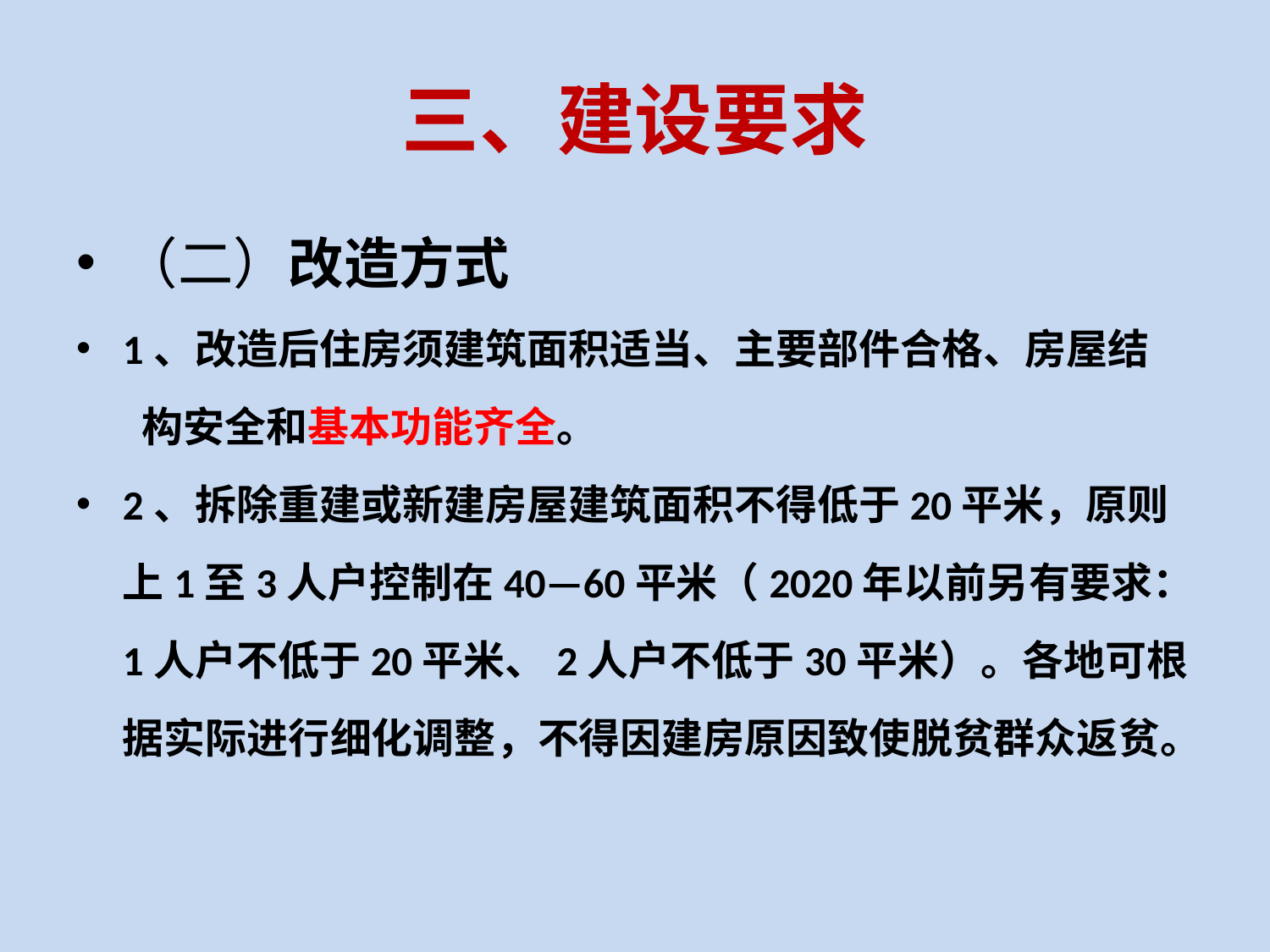

# 三、建设要求
（二）改造方式
1、改造后住房须建筑面积适当、主要部件合格、房屋结
      构安全和基本功能齐全。
2、拆除重建或新建房屋建筑面积不得低于20平米，原则   上1至3人户控制在40—60平米（2020年以前另有要求：1人户不低于20平米、2人户不低于30平米）。各地可根据实际进行细化调整，不得因建房原因致使脱贫群众返贫。